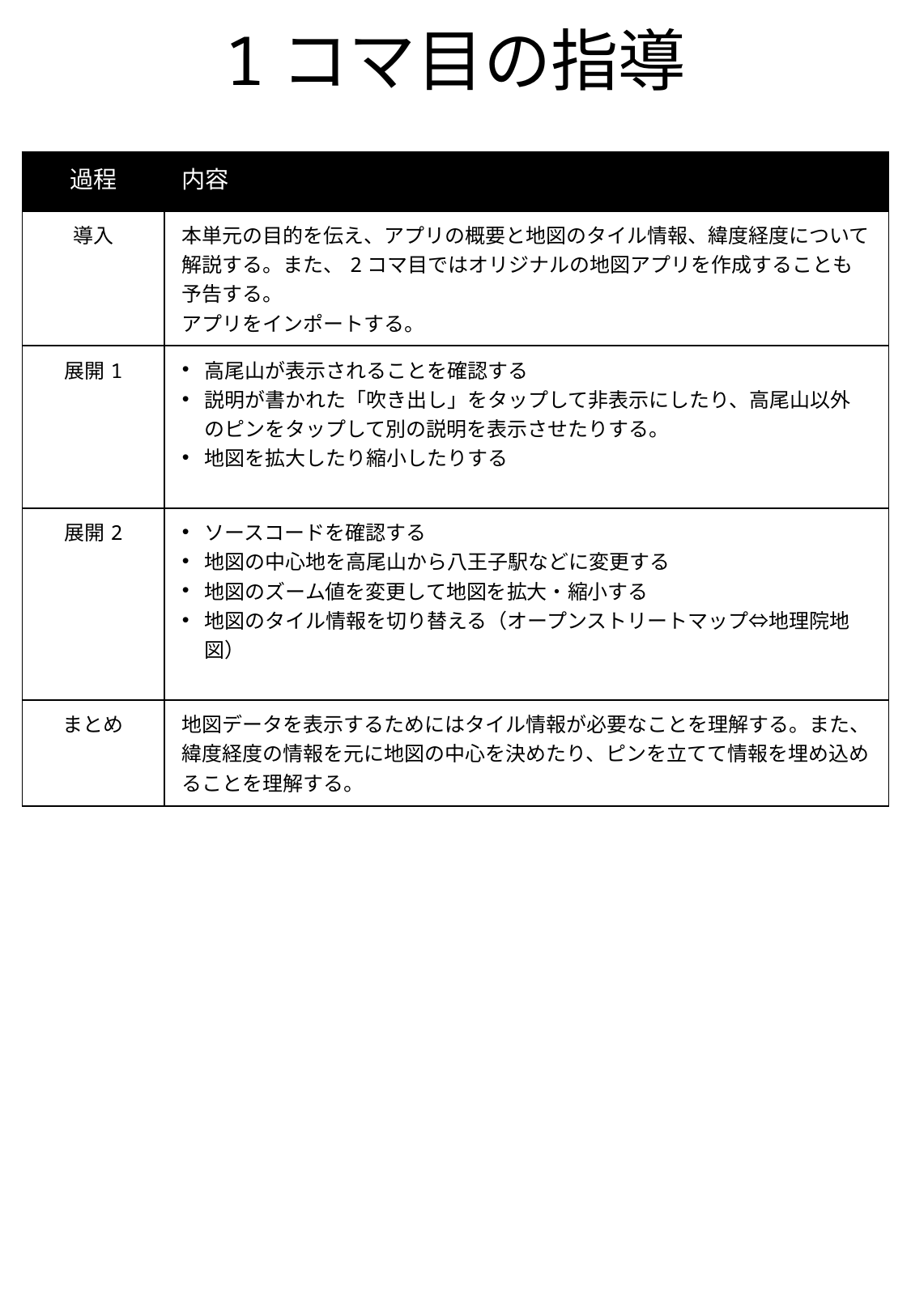

# 1コマ目の指導
| 過程 | 内容 |
| --- | --- |
| 導入 | 本単元の目的を伝え、アプリの概要と地図のタイル情報、緯度経度について解説する。また、2コマ目ではオリジナルの地図アプリを作成することも予告する。 アプリをインポートする。 |
| 展開1 | 高尾山が表示されることを確認する 説明が書かれた「吹き出し」をタップして非表示にしたり、高尾山以外のピンをタップして別の説明を表示させたりする。 地図を拡大したり縮小したりする |
| 展開2 | ソースコードを確認する 地図の中心地を高尾山から八王子駅などに変更する 地図のズーム値を変更して地図を拡大・縮小する 地図のタイル情報を切り替える（オープンストリートマップ⇔地理院地図） |
| まとめ | 地図データを表示するためにはタイル情報が必要なことを理解する。また、緯度経度の情報を元に地図の中心を決めたり、ピンを立てて情報を埋め込めることを理解する。 |